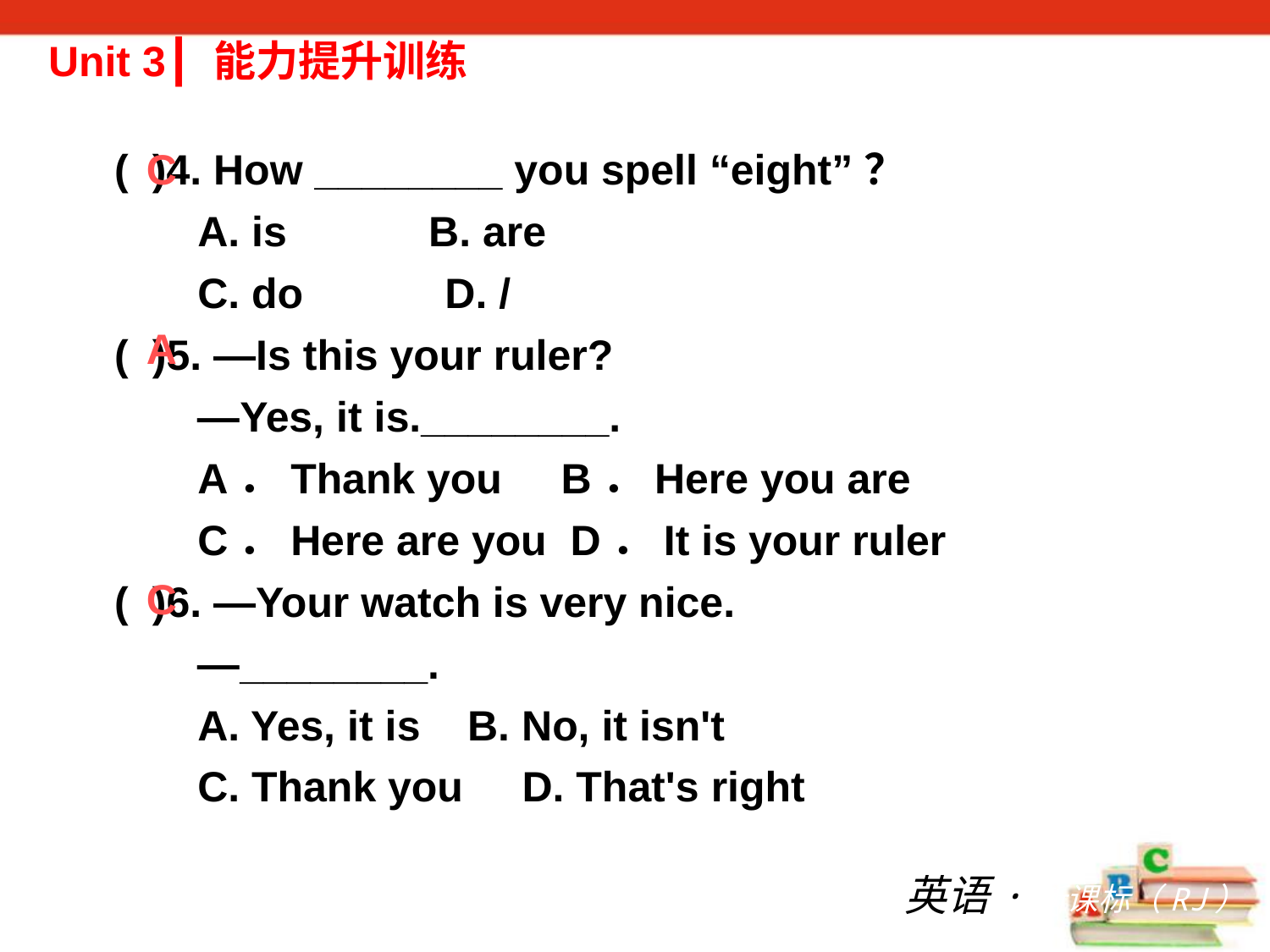

Unit 3┃ 能力提升训练
(  )4. How ________ you spell “eight”？
       A. is            B. are
       C. do            D. /
(  )5. —Is this your ruler?
       —Yes, it is.________.
       A．Thank you     B．Here you are
       C．Here are you  D．It is your ruler
(  )6. —Your watch is very nice.
       —________.
       A. Yes, it is    B. No, it isn't
       C. Thank you     D. That's right
C
A
C
英语·新课标（RJ）